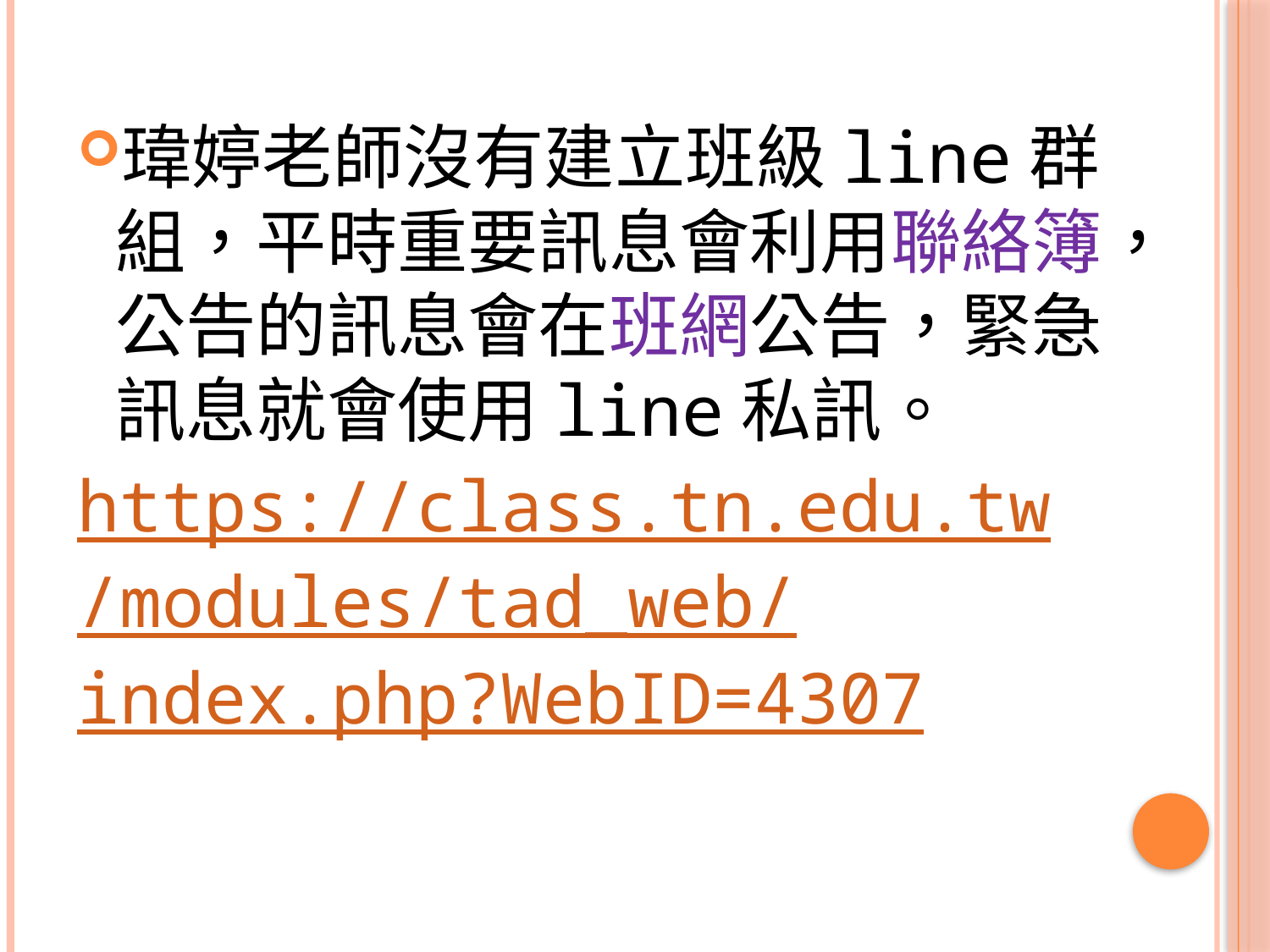

瑋婷老師沒有建立班級line群組，平時重要訊息會利用聯絡簿，公告的訊息會在班網公告，緊急訊息就會使用line私訊。
https://class.tn.edu.tw/modules/tad_web/index.php?WebID=4307